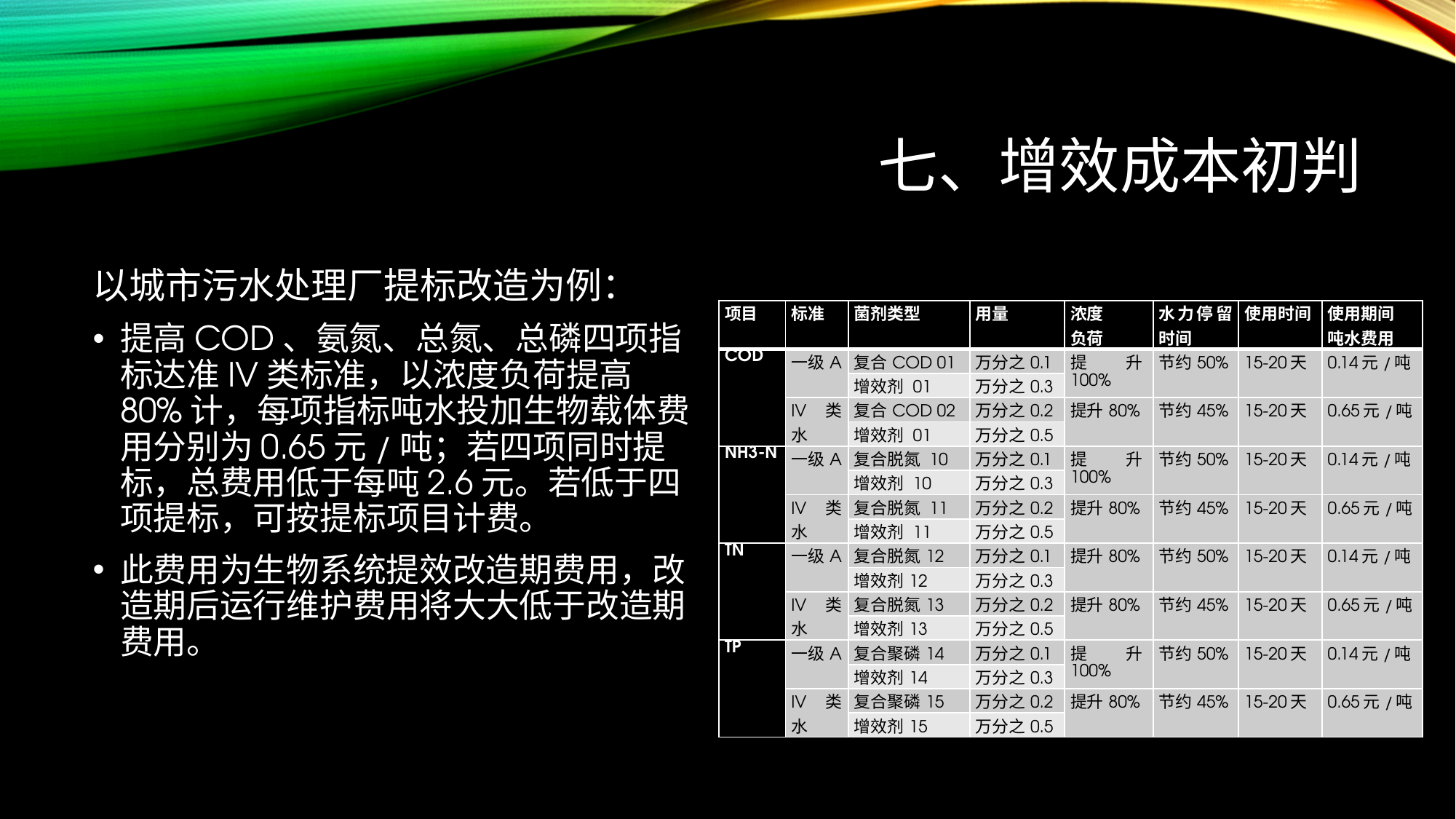

# 七、增效成本初判
以城市污水处理厂提标改造为例：
提高COD、氨氮、总氮、总磷四项指标达准IV类标准，以浓度负荷提高80%计，每项指标吨水投加生物载体费用分别为0.65元/吨；若四项同时提标，总费用低于每吨2.6元。若低于四项提标，可按提标项目计费。
此费用为生物系统提效改造期费用，改造期后运行维护费用将大大低于改造期费用。
| 项目 | 标准 | 菌剂类型 | 用量 | 浓度 负荷 | 水力停留时间 | 使用时间 | 使用期间 吨水费用 |
| --- | --- | --- | --- | --- | --- | --- | --- |
| COD | 一级A | 复合COD 01 | 万分之0.1 | 提升100% | 节约50% | 15-20天 | 0.14元/吨 |
|  |  | 增效剂 01 | 万分之0.3 |  |  |  |  |
|  | IV类水 | 复合COD 02 | 万分之0.2 | 提升80% | 节约45% | 15-20天 | 0.65元/吨 |
|  |  | 增效剂 01 | 万分之0.5 |  |  |  |  |
| NH3-N | 一级A | 复合脱氮 10 | 万分之0.1 | 提升100% | 节约50% | 15-20天 | 0.14元/吨 |
|  |  | 增效剂 10 | 万分之0.3 |  |  |  |  |
|  | IV类水 | 复合脱氮 11 | 万分之0.2 | 提升80% | 节约45% | 15-20天 | 0.65元/吨 |
|  |  | 增效剂 11 | 万分之0.5 |  |  |  |  |
| TN | 一级A | 复合脱氮12 | 万分之0.1 | 提升80% | 节约50% | 15-20天 | 0.14元/吨 |
|  |  | 增效剂12 | 万分之0.3 |  |  |  |  |
|  | IV类水 | 复合脱氮13 | 万分之0.2 | 提升80% | 节约45% | 15-20天 | 0.65元/吨 |
|  |  | 增效剂13 | 万分之0.5 |  |  |  |  |
| TP | 一级A | 复合聚磷14 | 万分之0.1 | 提升100% | 节约50% | 15-20天 | 0.14元/吨 |
|  |  | 增效剂14 | 万分之0.3 |  |  |  |  |
|  | IV类水 | 复合聚磷15 | 万分之0.2 | 提升80% | 节约45% | 15-20天 | 0.65元/吨 |
|  |  | 增效剂15 | 万分之0.5 |  |  |  |  |